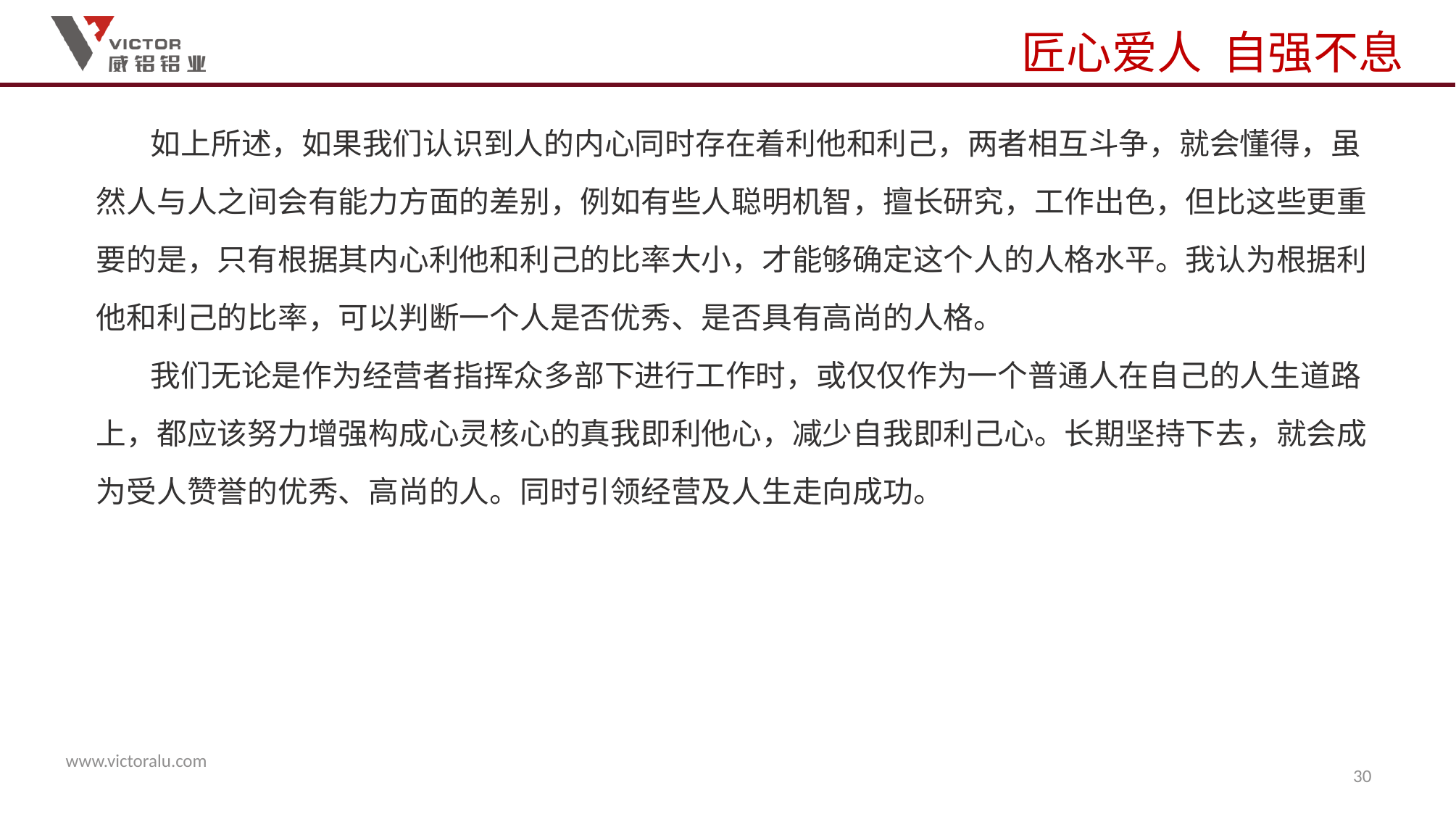

如上所述，如果我们认识到人的内心同时存在着利他和利己，两者相互斗争，就会懂得，虽然人与人之间会有能力方面的差别，例如有些人聪明机智，擅长研究，工作出色，但比这些更重要的是，只有根据其内心利他和利己的比率大小，才能够确定这个人的人格水平。我认为根据利他和利己的比率，可以判断一个人是否优秀、是否具有高尚的人格。
我们无论是作为经营者指挥众多部下进行工作时，或仅仅作为一个普通人在自己的人生道路上，都应该努力增强构成心灵核心的真我即利他心，减少自我即利己心。长期坚持下去，就会成为受人赞誉的优秀、高尚的人。同时引领经营及人生走向成功。

30